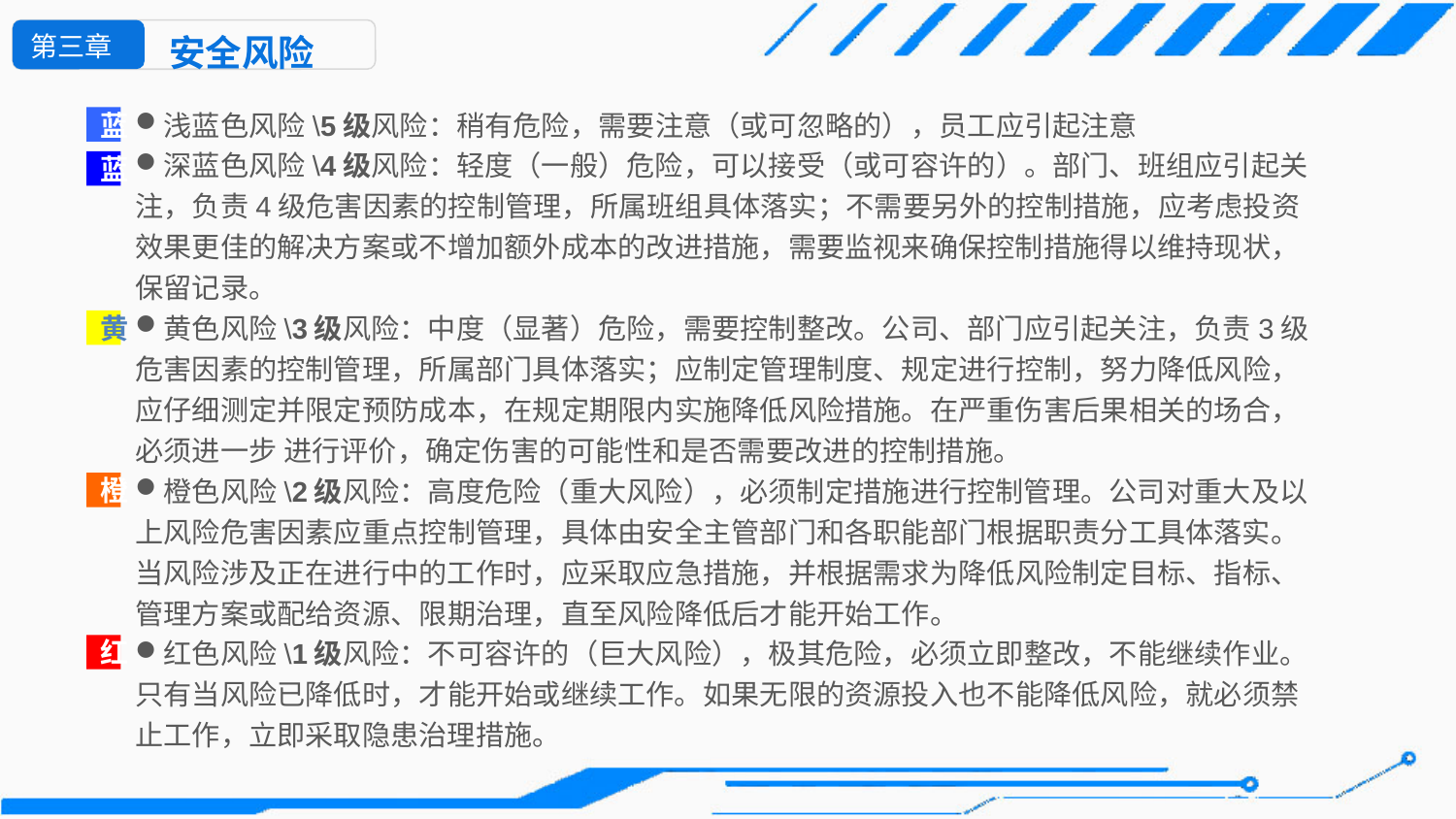

第三章
安全风险
浅蓝色风险\5级风险：稍有危险，需要注意（或可忽略的），员工应引起注意
深蓝色风险\4级风险：轻度（一般）危险，可以接受（或可容许的）。部门、班组应引起关注，负责4级危害因素的控制管理，所属班组具体落实；不需要另外的控制措施，应考虑投资效果更佳的解决方案或不增加额外成本的改进措施，需要监视来确保控制措施得以维持现状，保留记录。
黄色风险\3级风险：中度（显著）危险，需要控制整改。公司、部门应引起关注，负责3级危害因素的控制管理，所属部门具体落实；应制定管理制度、规定进行控制，努力降低风险，应仔细测定并限定预防成本，在规定期限内实施降低风险措施。在严重伤害后果相关的场合，必须进一步 进行评价，确定伤害的可能性和是否需要改进的控制措施。
橙色风险\2级风险：高度危险（重大风险），必须制定措施进行控制管理。公司对重大及以上风险危害因素应重点控制管理，具体由安全主管部门和各职能部门根据职责分工具体落实。当风险涉及正在进行中的工作时，应采取应急措施，并根据需求为降低风险制定目标、指标、管理方案或配给资源、限期治理，直至风险降低后才能开始工作。
红色风险\1级风险：不可容许的（巨大风险），极其危险，必须立即整改，不能继续作业。只有当风险已降低时，才能开始或继续工作。如果无限的资源投入也不能降低风险，就必须禁止工作，立即采取隐患治理措施。
蓝
蓝
黄
橙
红